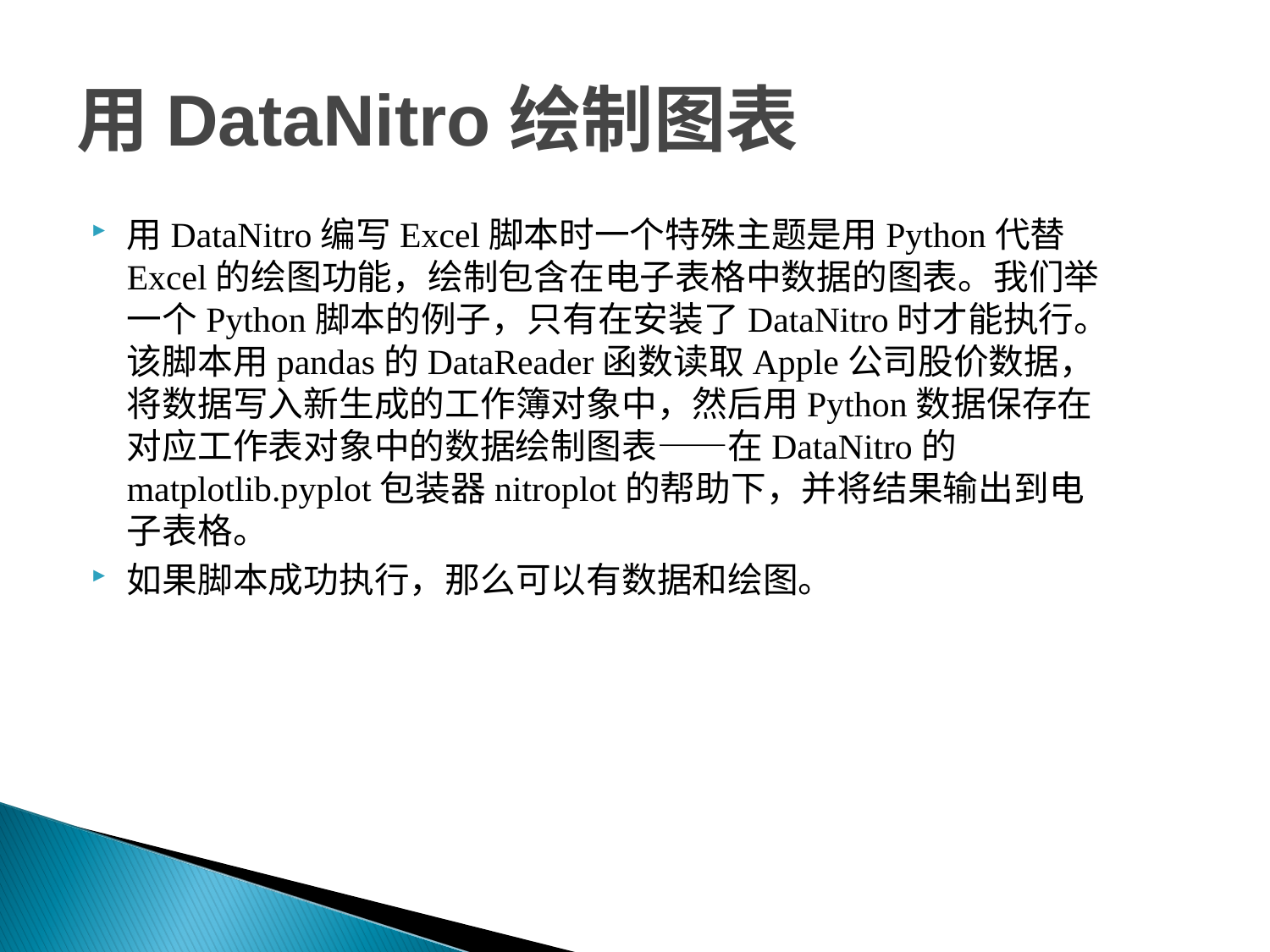

# 用DataNitro绘制图表
用DataNitro编写Excel脚本时一个特殊主题是用Python代替Excel的绘图功能，绘制包含在电子表格中数据的图表。我们举一个Python脚本的例子，只有在安装了DataNitro时才能执行。该脚本用pandas的DataReader函数读取Apple公司股价数据，将数据写入新生成的工作簿对象中，然后用Python数据保存在对应工作表对象中的数据绘制图表——在DataNitro的matplotlib.pyplot包装器nitroplot的帮助下，并将结果输出到电子表格。
如果脚本成功执行，那么可以有数据和绘图。